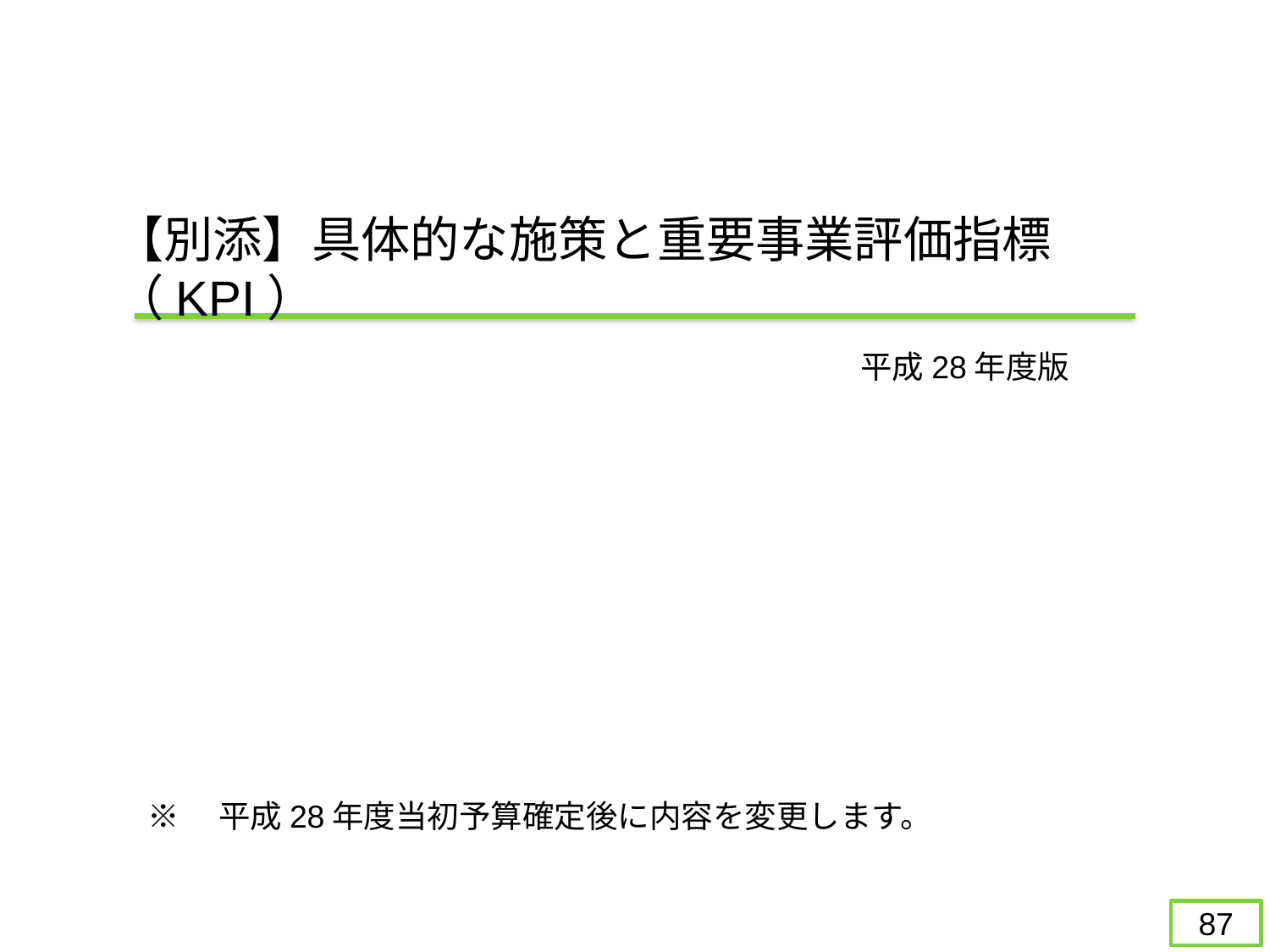

【別添】具体的な施策と重要事業評価指標（KPI）
平成28年度版
※　平成28年度当初予算確定後に内容を変更します。
87